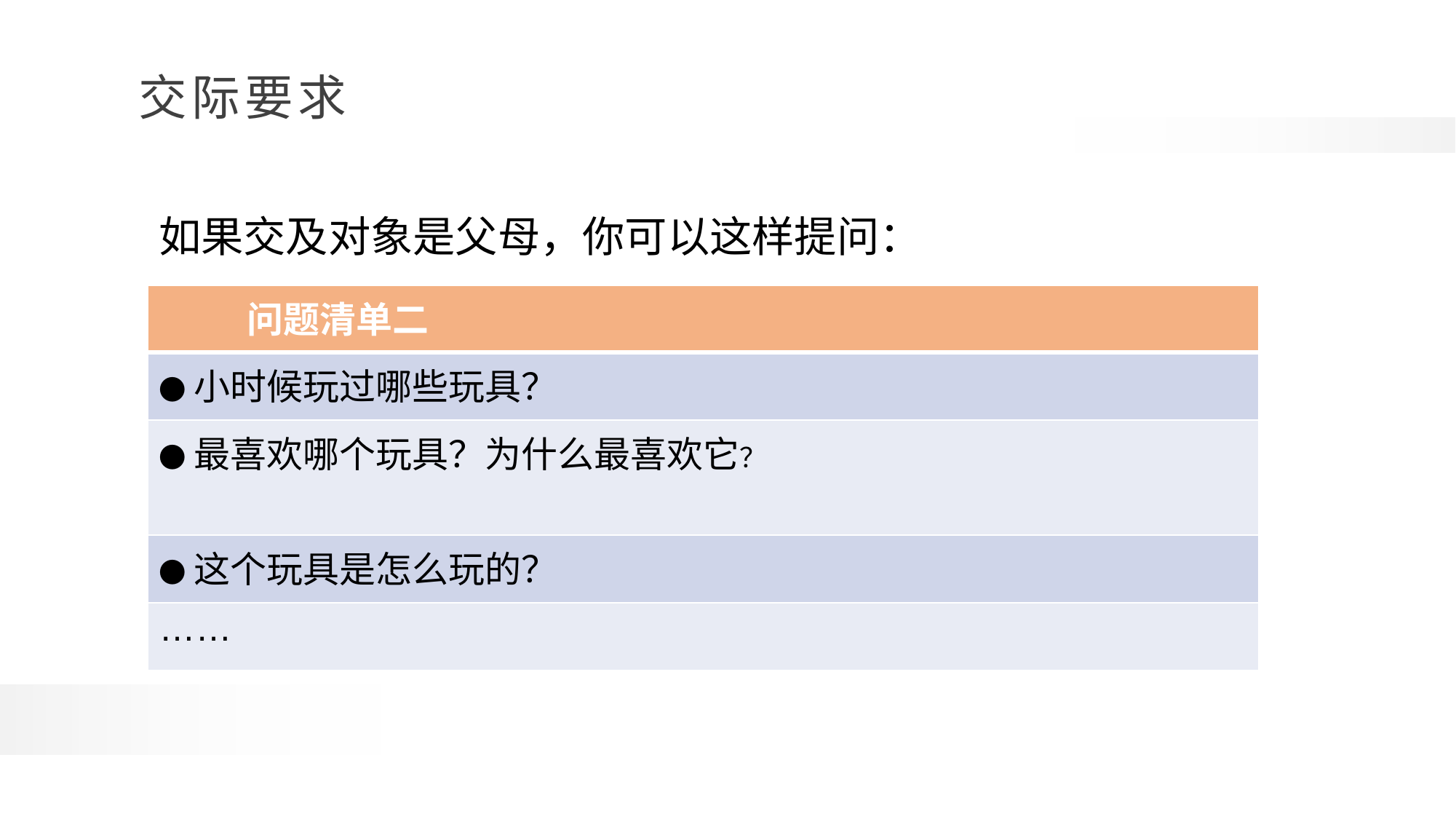

如果交及对象是父母，你可以这样提问：
| 问题清单二 |
| --- |
| ●小时候玩过哪些玩具？ |
| ●最喜欢哪个玩具？为什么最喜欢它？ |
| ●这个玩具是怎么玩的？ |
| …… |